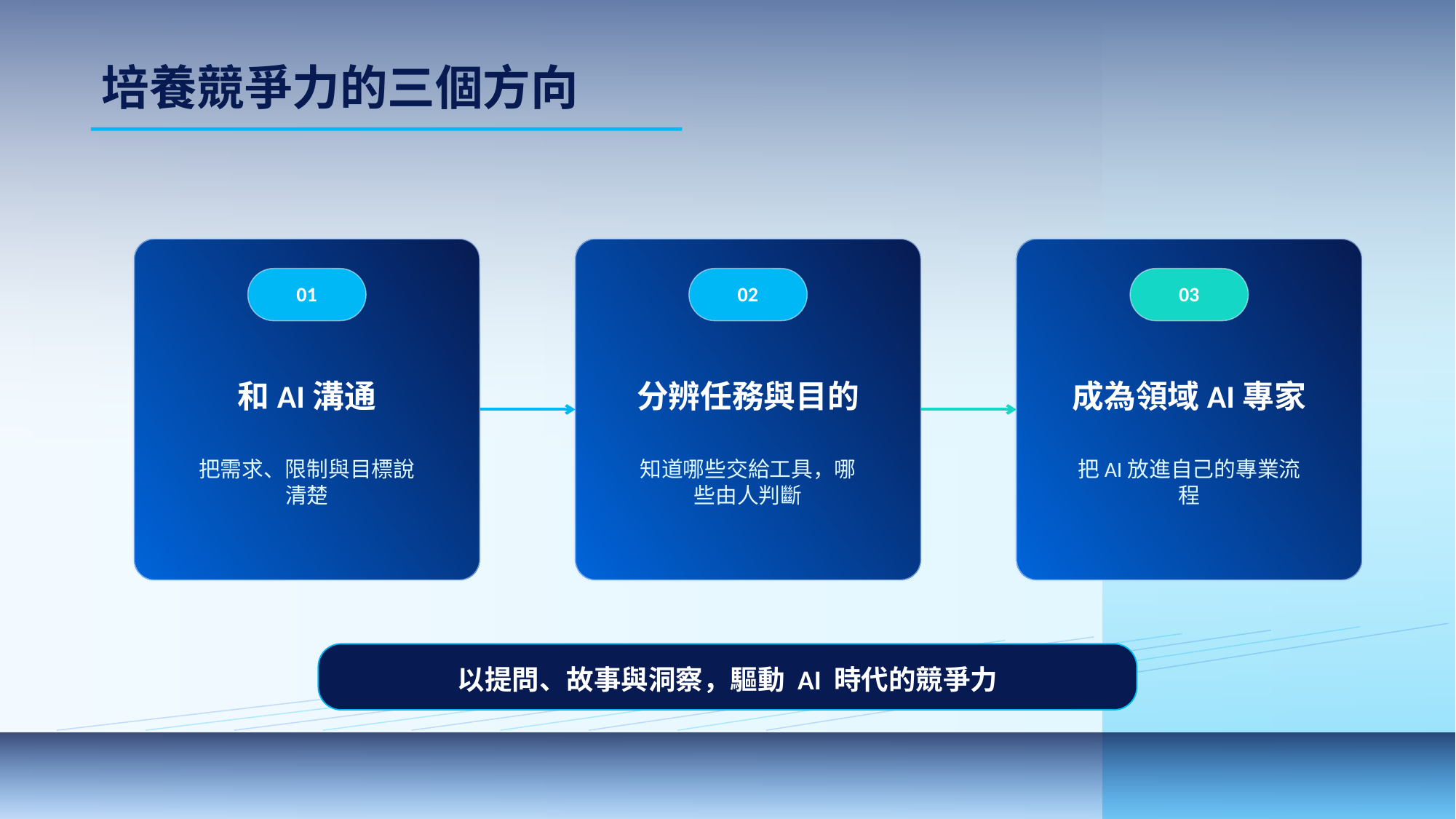

培養競爭力的三個方向

01
02
03
和AI溝通
分辨任務與目的
成為領域AI專家
把需求、限制與目標說清楚
知道哪些交給工具，哪些由人判斷
把AI放進自己的專業流程

以提問、故事與洞察，驅動 AI 時代的競爭力